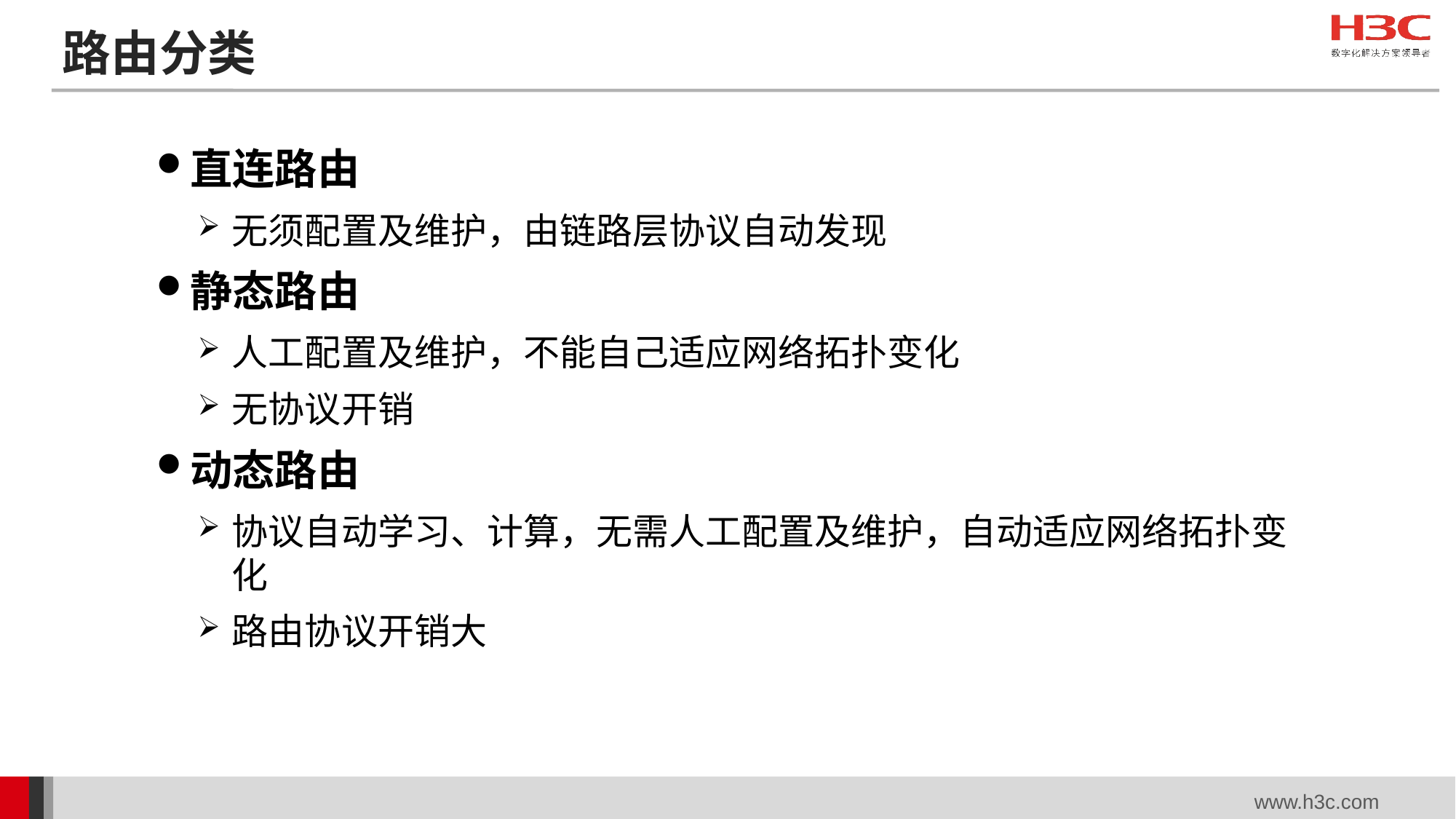

# 路由分类
直连路由
无须配置及维护，由链路层协议自动发现
静态路由
人工配置及维护，不能自己适应网络拓扑变化
无协议开销
动态路由
协议自动学习、计算，无需人工配置及维护，自动适应网络拓扑变化
路由协议开销大